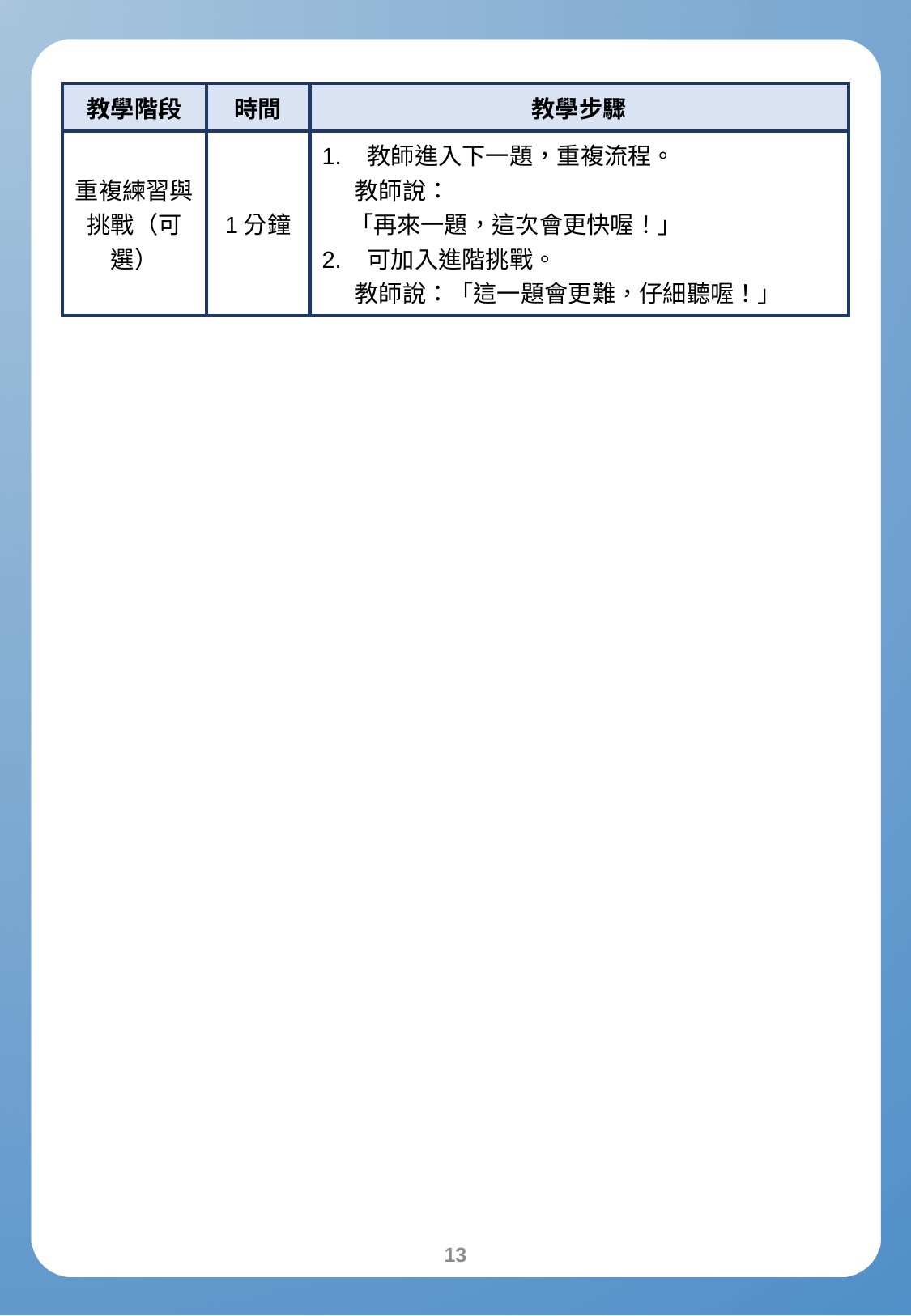

| 教學階段 | 時間 | 教學步驟 |
| --- | --- | --- |
| 重複練習與挑戰（可選） | 1分鐘 | 教師進入下一題，重複流程。　 教師說：　 「再來一題，這次會更快喔！」 可加入進階挑戰。　 教師說：「這一題會更難，仔細聽喔！」 |
13